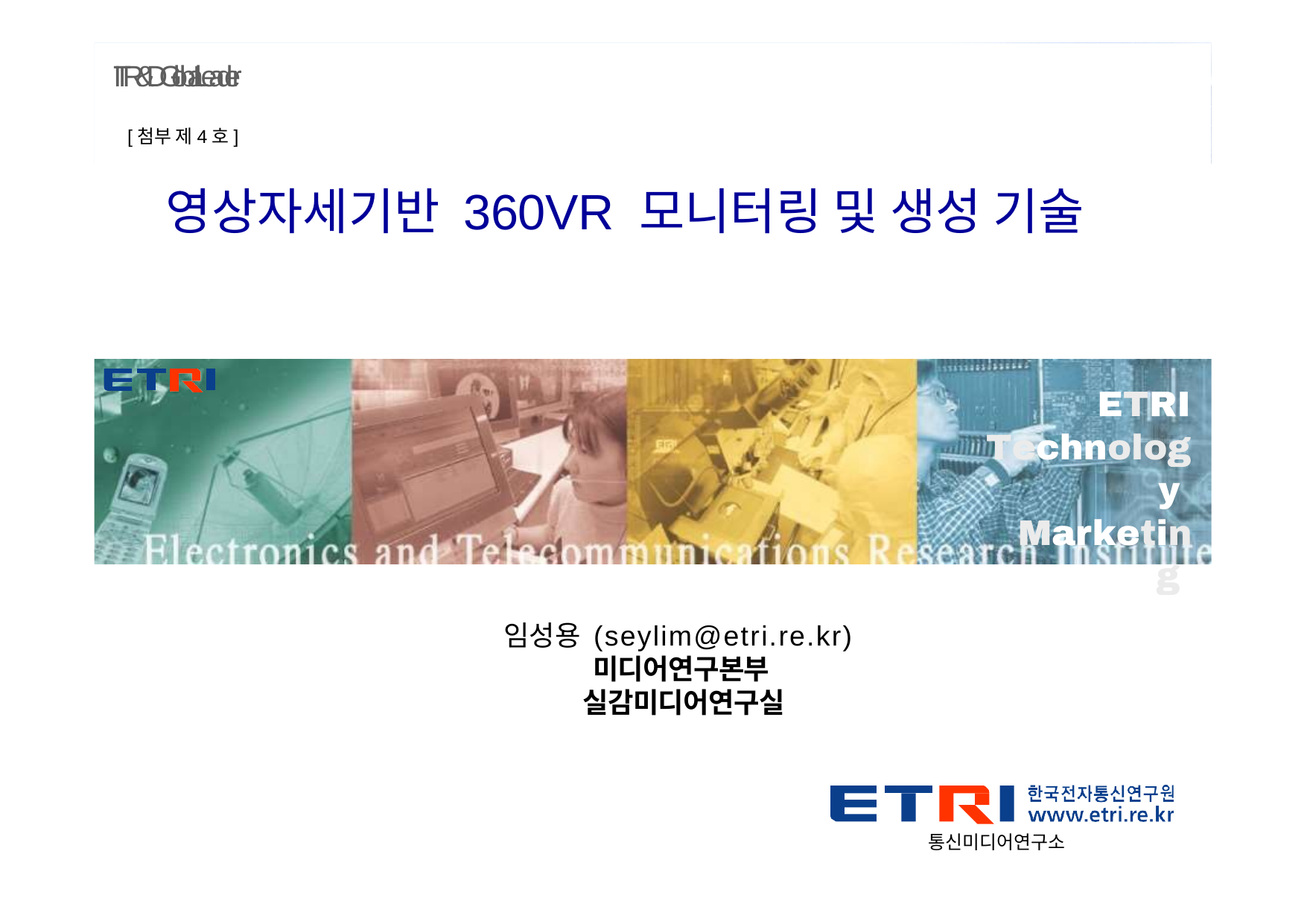

ITR&DGlobalLeader

[첨부 제4호]
# 영상자세기반 360VR 모니터링 및 생성 기술

ETRI
Technology  Marketing  Strategy
임성용 (seylim@etri.re.kr)  미디어연구본부  실감미디어연구실

Proprietary	ETRI OOO연구소(단, 본부)명	1
통신미디어연구소